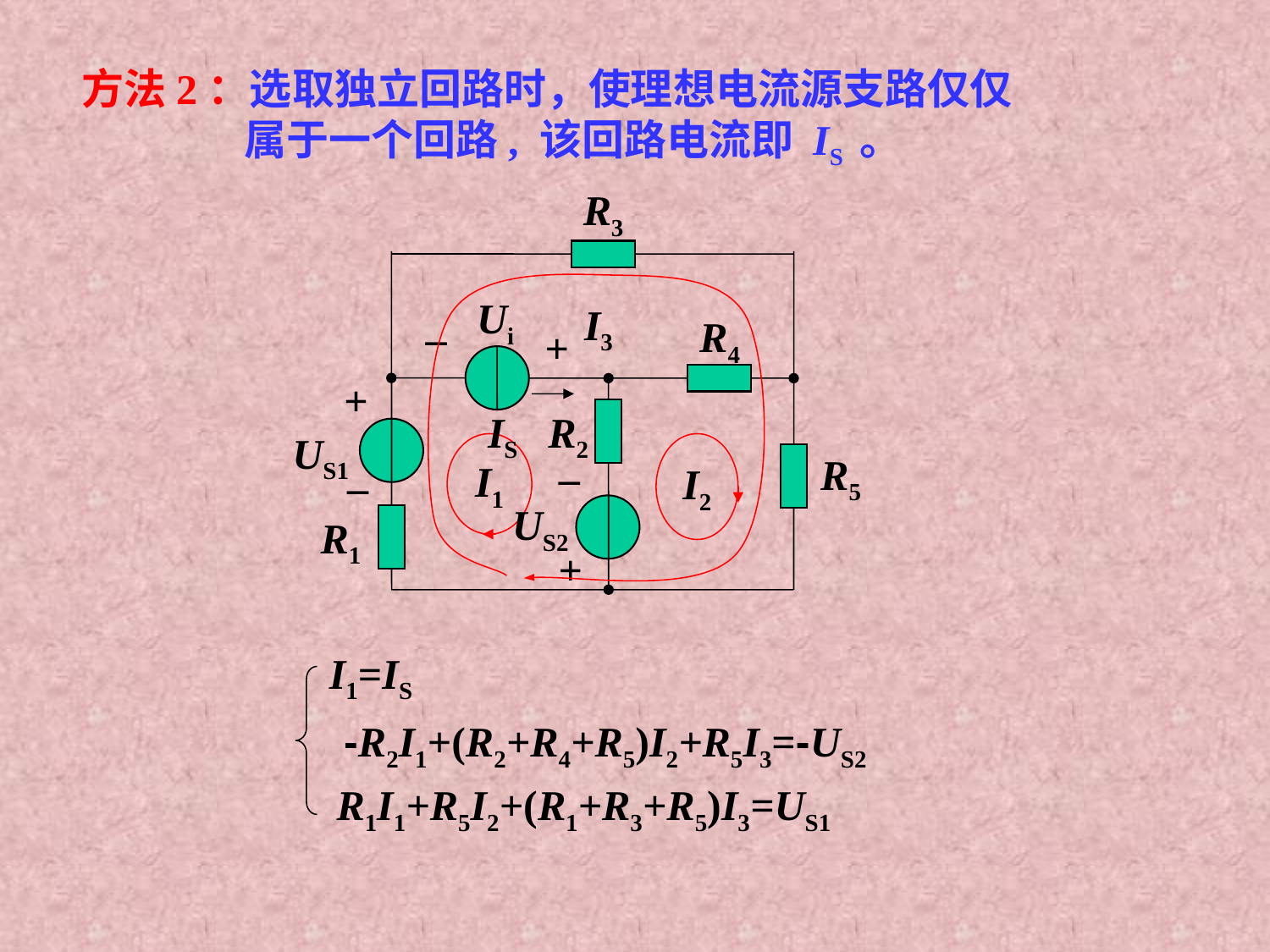

方法2：选取独立回路时，使理想电流源支路仅仅
                属于一个回路, 该回路电流即 IS 。
R3

Ui
_
R4
+

+

IS
R2

US1
_
_
R5

US2

R1

+

I3
I1

I2

I1=IS

-R2I1+(R2+R4+R5)I2+R5I3=-US2
R1I1+R5I2+(R1+R3+R5)I3=US1